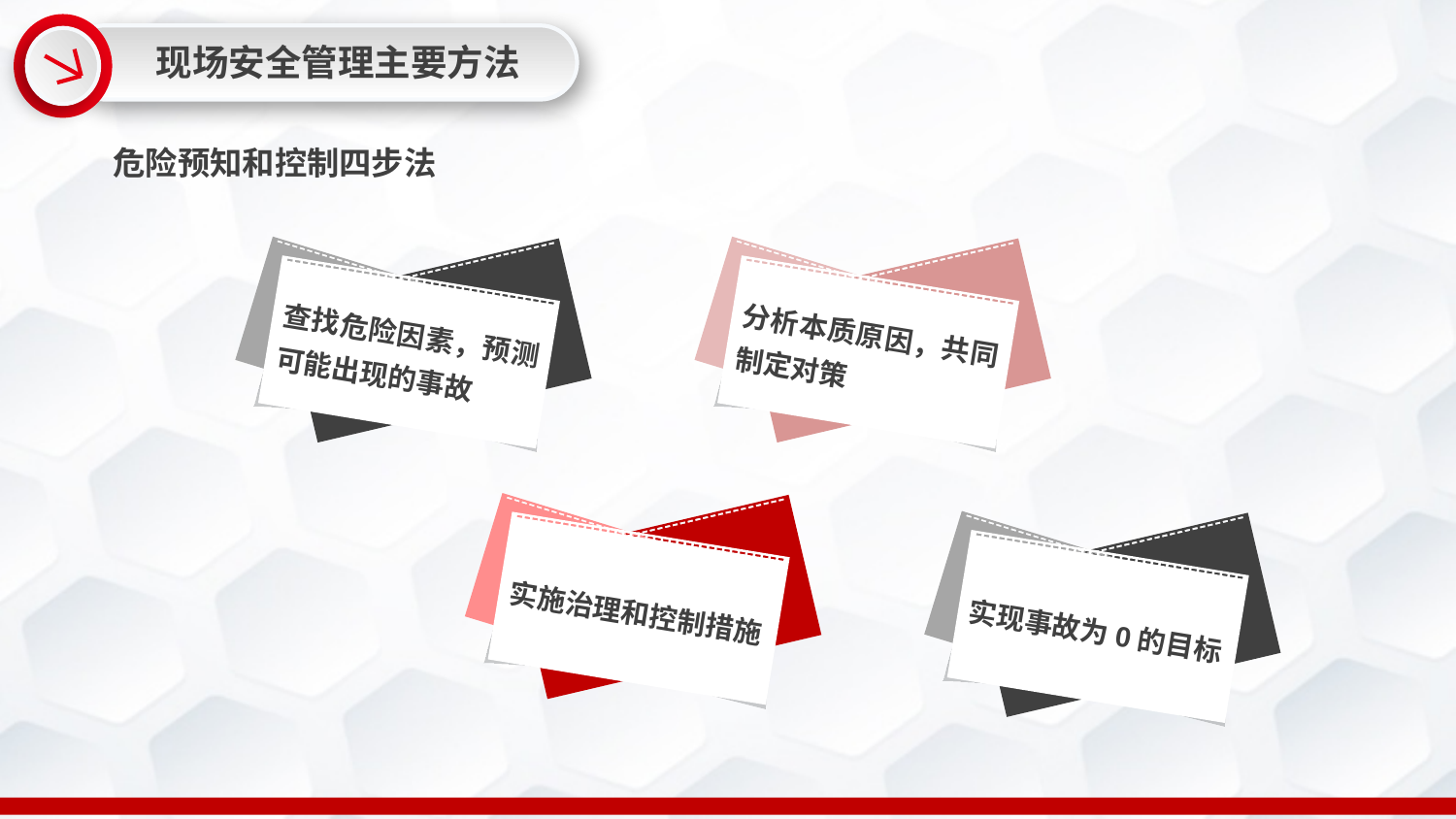

现场安全管理主要方法
危险预知和控制四步法

查找危险因素，预测可能出现的事故
分析本质原因，共同制定对策

实施治理和控制措施

实现事故为0的目标